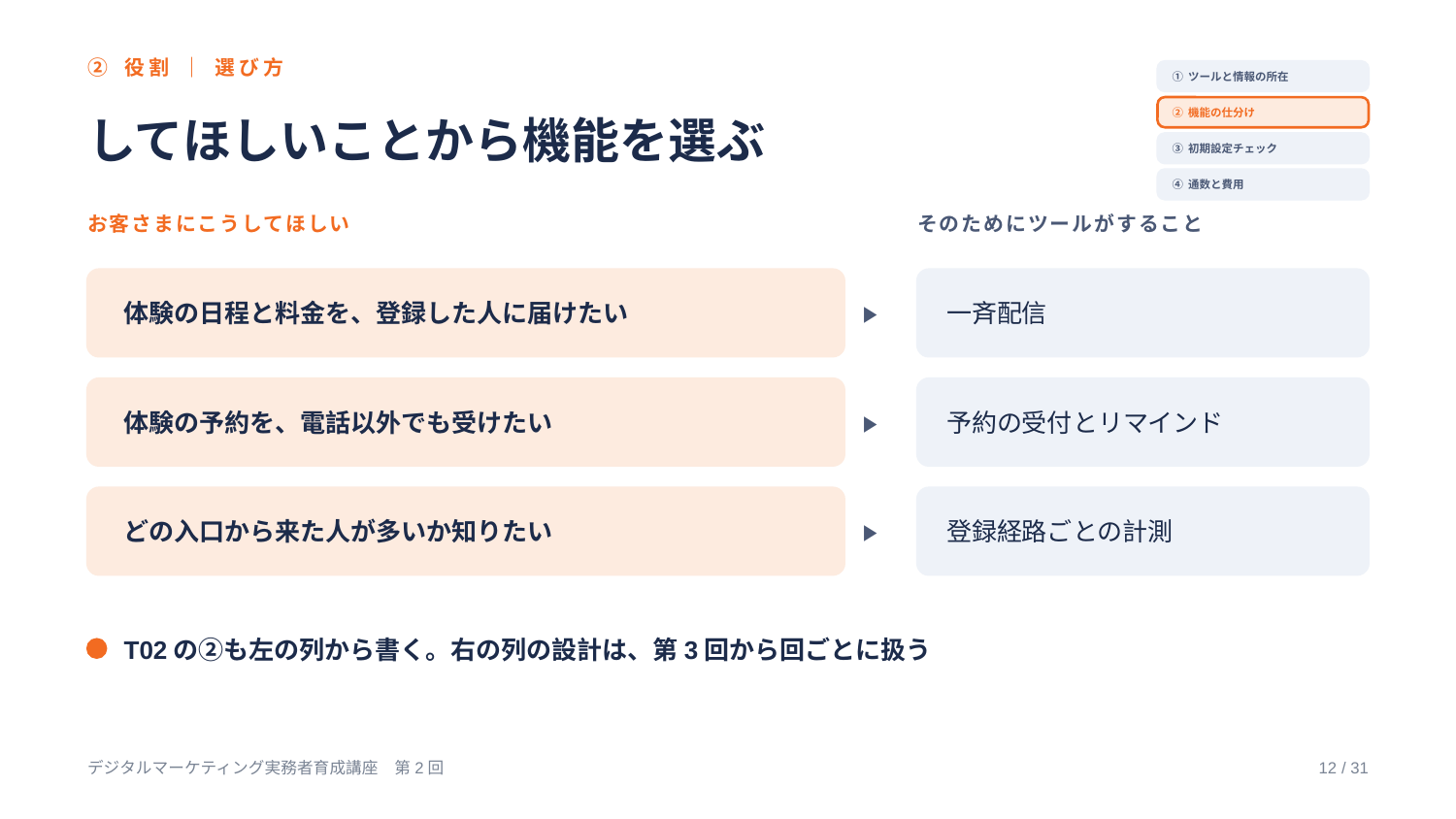

② 役割 ｜ 選び方

① ツールと情報の所在
してほしいことから機能を選ぶ

② 機能の仕分け

③ 初期設定チェック

④ 通数と費用
お客さまにこうしてほしい
そのためにツールがすること

体験の日程と料金を、登録した人に届けたい

一斉配信
▶

体験の予約を、電話以外でも受けたい

予約の受付とリマインド
▶

どの入口から来た人が多いか知りたい

登録経路ごとの計測
▶
T02の②も左の列から書く。右の列の設計は、第3回から回ごとに扱う

デジタルマーケティング実務者育成講座　第2回
12 / 31